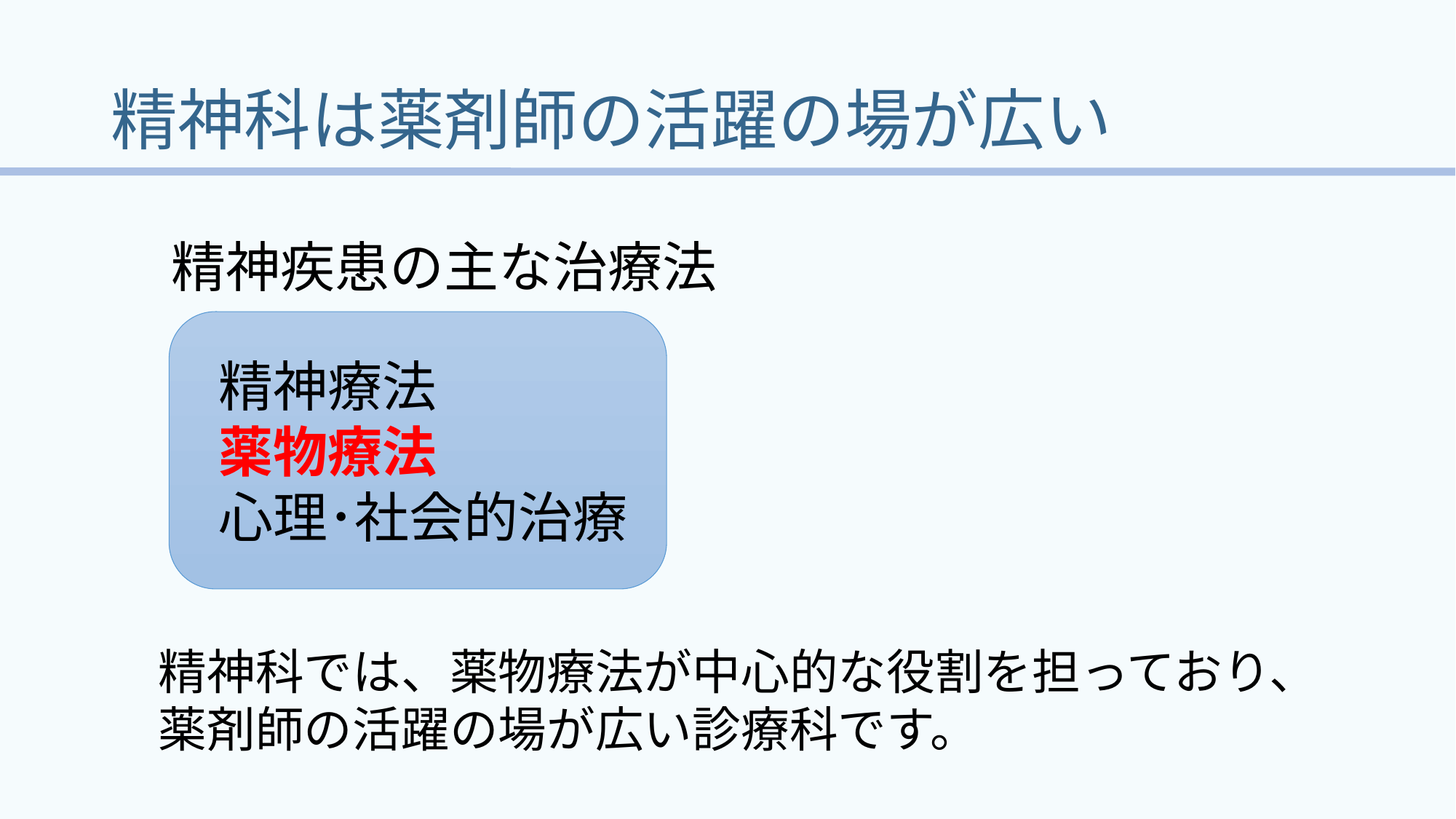

# 精神科は薬剤師の活躍の場が広い

精神疾患の主な治療法

 精神療法
 薬物療法
 心理･社会的治療
精神科では、薬物療法が中心的な役割を担っており、薬剤師の活躍の場が広い診療科です。